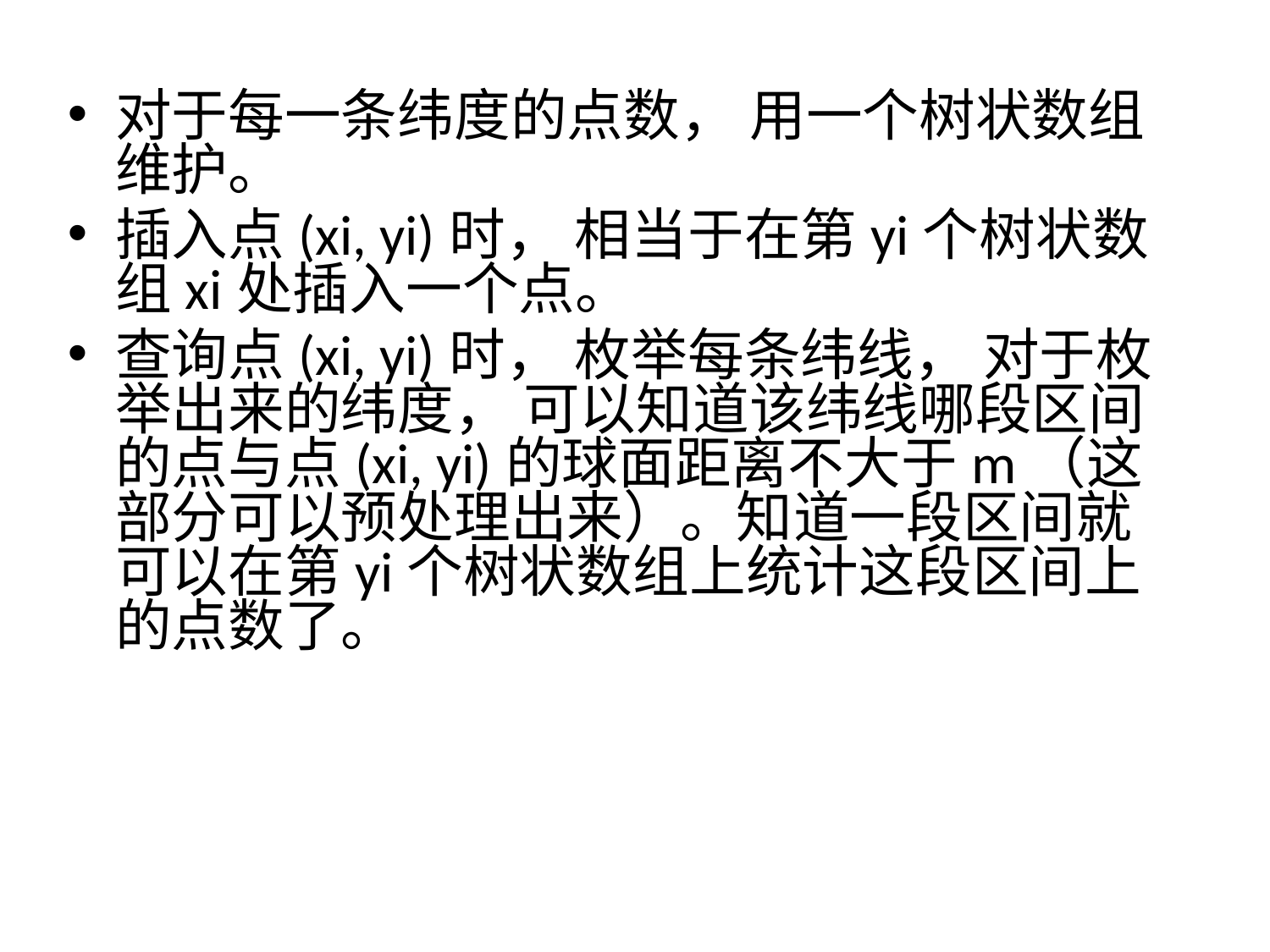

对于每一条纬度的点数， 用一个树状数组维护。
插入点(xi, yi)时， 相当于在第yi个树状数组xi处插入一个点。
查询点(xi, yi)时， 枚举每条纬线， 对于枚举出来的纬度， 可以知道该纬线哪段区间的点与点(xi, yi)的球面距离不大于m（这部分可以预处理出来）。知道一段区间就可以在第yi个树状数组上统计这段区间上的点数了。